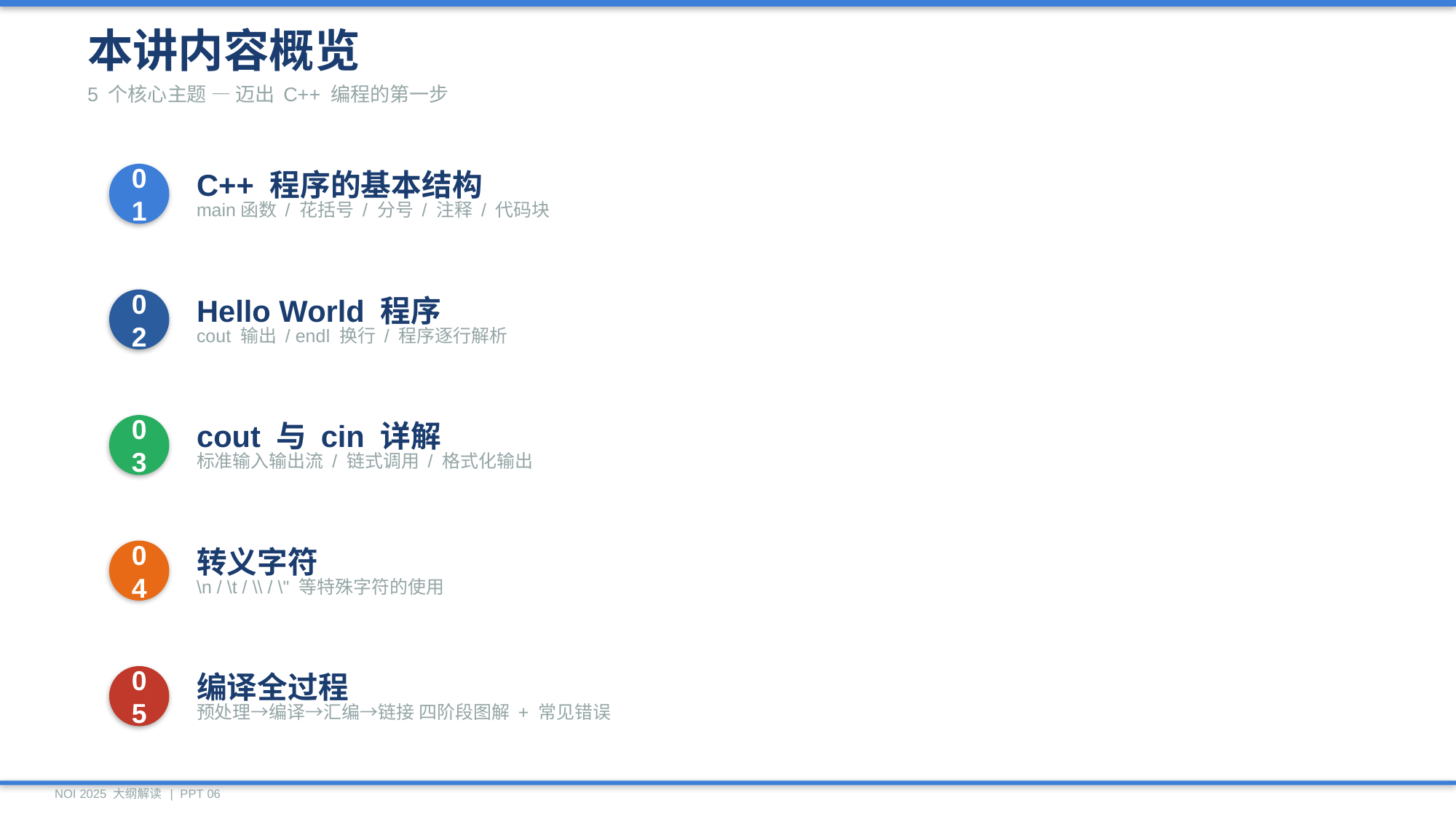

本讲内容概览
5 个核心主题 — 迈出 C++ 编程的第一步
01
C++ 程序的基本结构
main函数 / 花括号 / 分号 / 注释 / 代码块
02
Hello World 程序
cout 输出 / endl 换行 / 程序逐行解析
03
cout 与 cin 详解
标准输入输出流 / 链式调用 / 格式化输出
04
转义字符
\n / \t / \\ / \" 等特殊字符的使用
05
编译全过程
预处理→编译→汇编→链接 四阶段图解 + 常见错误

NOI 2025 大纲解读  |  PPT 06